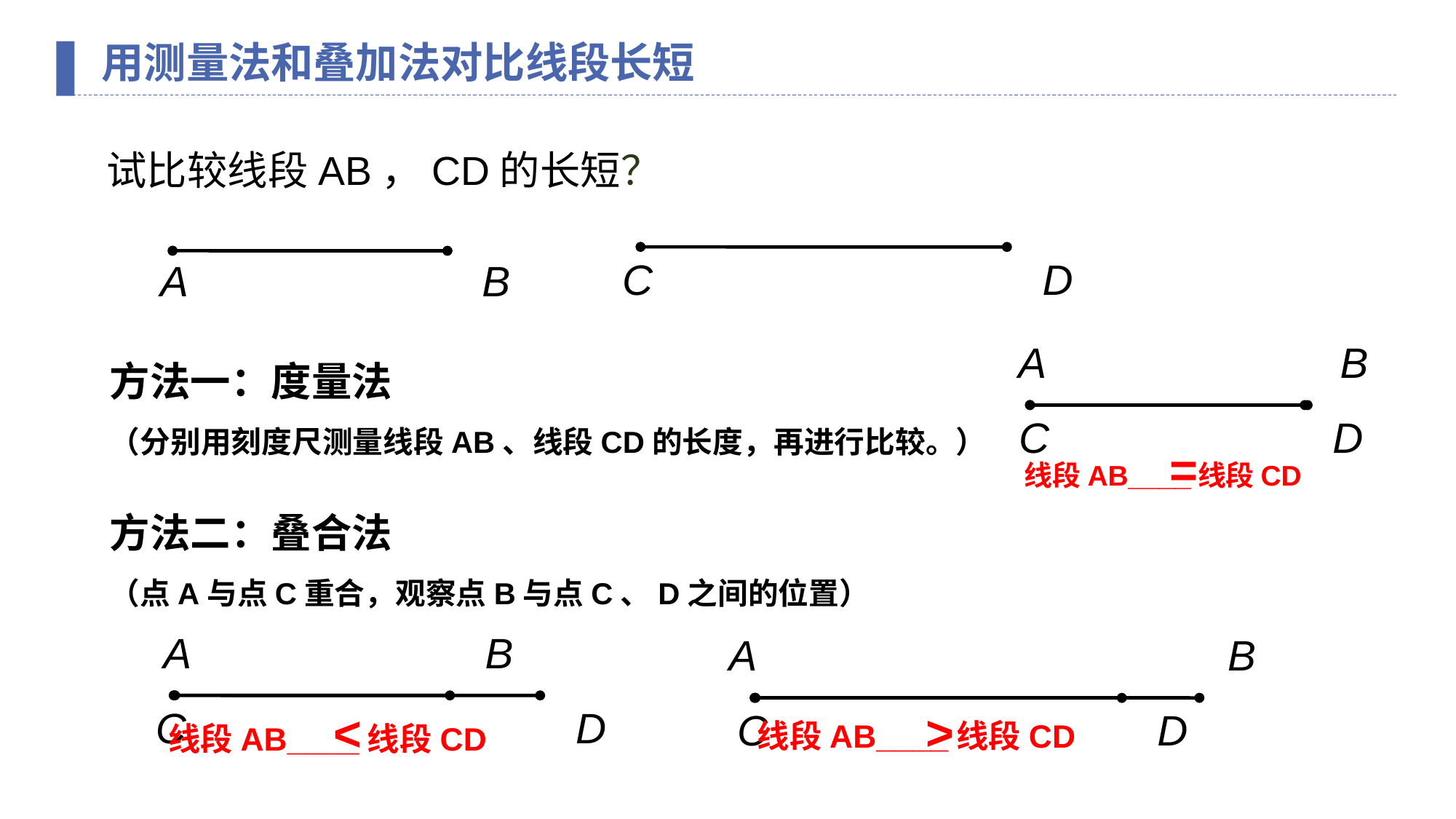

用测量法和叠加法对比线段长短
试比较线段AB，CD的长短？

C                                 D
A                         B

方法一：度量法
（分别用刻度尺测量线段AB、线段CD的长度，再进行比较。）
A                         B

C                        D
=
线段AB____线段CD
方法二：叠合法
（点A与点C重合，观察点B与点C、D之间的位置）
A                         B

A                                        B

C                                 D
>

C                                 D
>
线段AB____线段CD
线段AB____线段CD